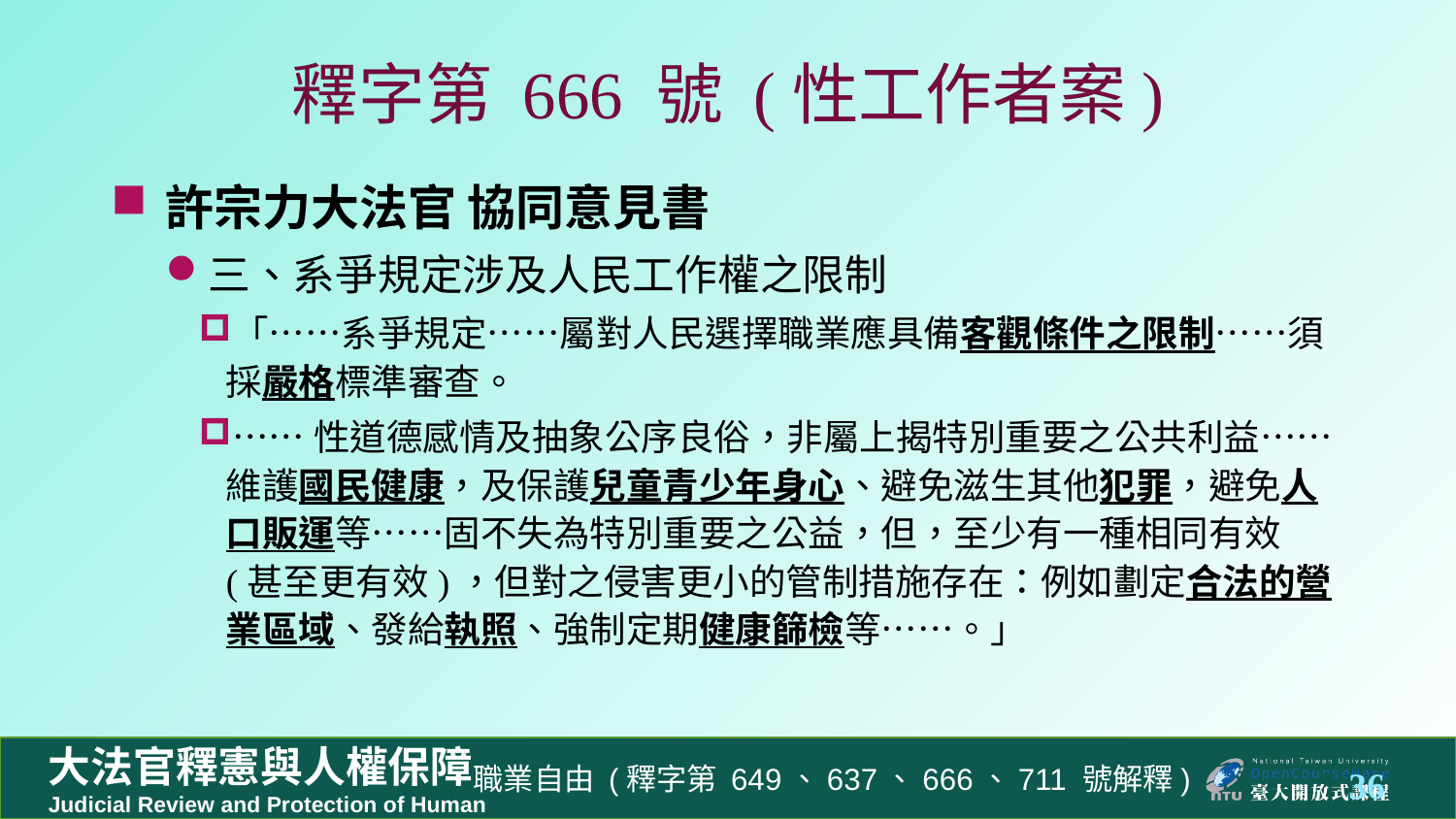

# 釋字第 666 號 (性工作者案)
許宗力大法官 協同意見書
三、系爭規定涉及人民工作權之限制
「……系爭規定……屬對人民選擇職業應具備客觀條件之限制……須採嚴格標準審查。
……性道德感情及抽象公序良俗，非屬上揭特別重要之公共利益……維護國民健康，及保護兒童青少年身心、避免滋生其他犯罪，避免人口販運等……固不失為特別重要之公益，但，至少有一種相同有效 (甚至更有效)，但對之侵害更小的管制措施存在：例如劃定合法的營業區域、發給執照、強制定期健康篩檢等……。」